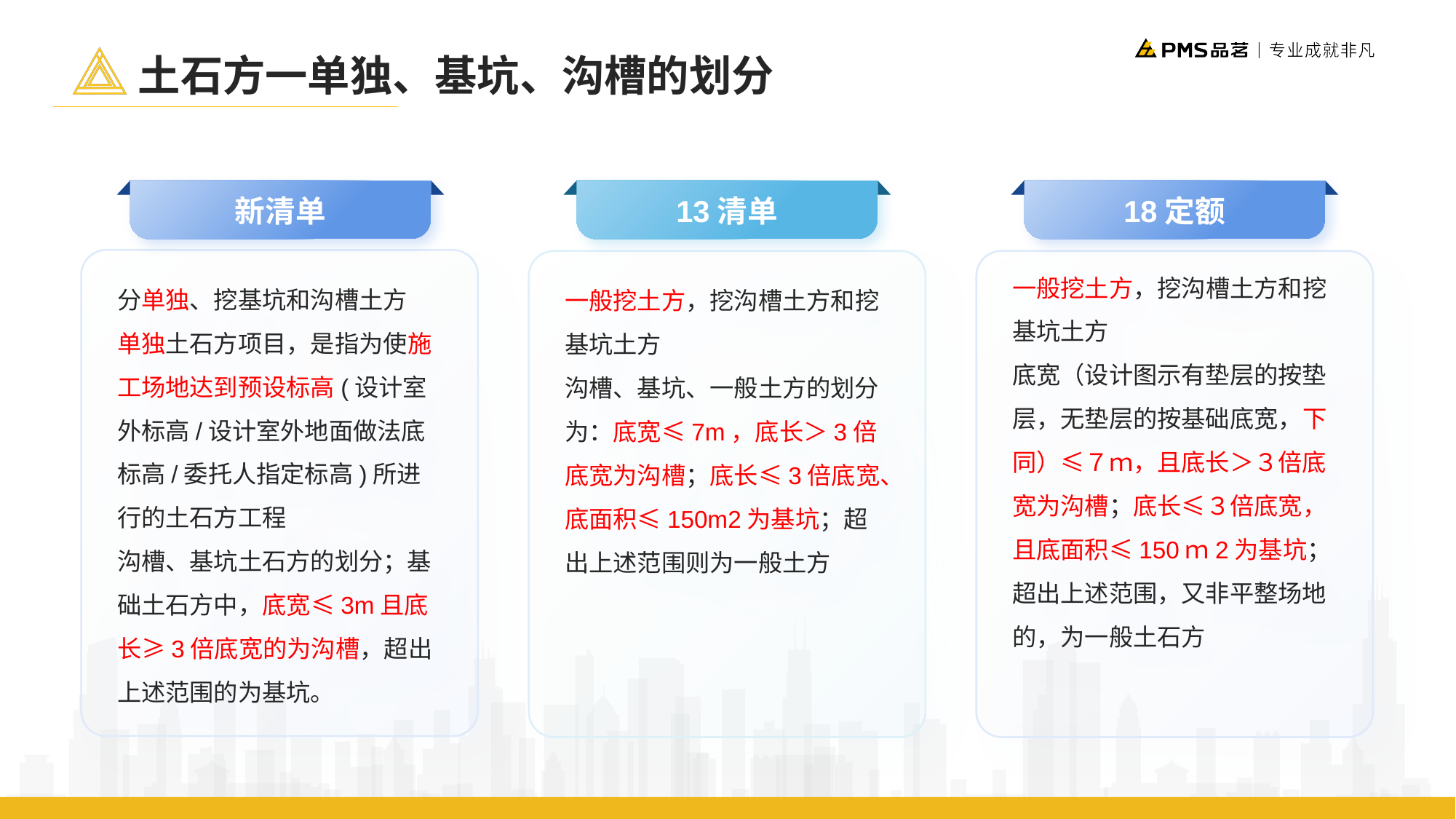

土石方一单独、基坑、沟槽的划分

新清单

13清单

18定额

分单独、挖基坑和沟槽土方
单独土石方项目，是指为使施工场地达到预设标高(设计室外标高/设计室外地面做法底标高/委托人指定标高)所进行的土石方工程
沟槽、基坑土石方的划分；基础土石方中，底宽≤3m且底长≥3倍底宽的为沟槽，超出上述范围的为基坑。
一般挖土方，挖沟槽土方和挖基坑土方
沟槽、基坑、一般土方的划分为：底宽≤7m，底长＞3倍底宽为沟槽；底长≤3倍底宽、底面积≤150m2为基坑；超出上述范围则为一般土方
一般挖土方，挖沟槽土方和挖基坑土方
底宽（设计图示有垫层的按垫层，无垫层的按基础底宽，下同）≤７ｍ，且底长＞３倍底宽为沟槽；底长≤３倍底宽，且底面积≤150ｍ2为基坑；超出上述范围，又非平整场地的，为一般土石方